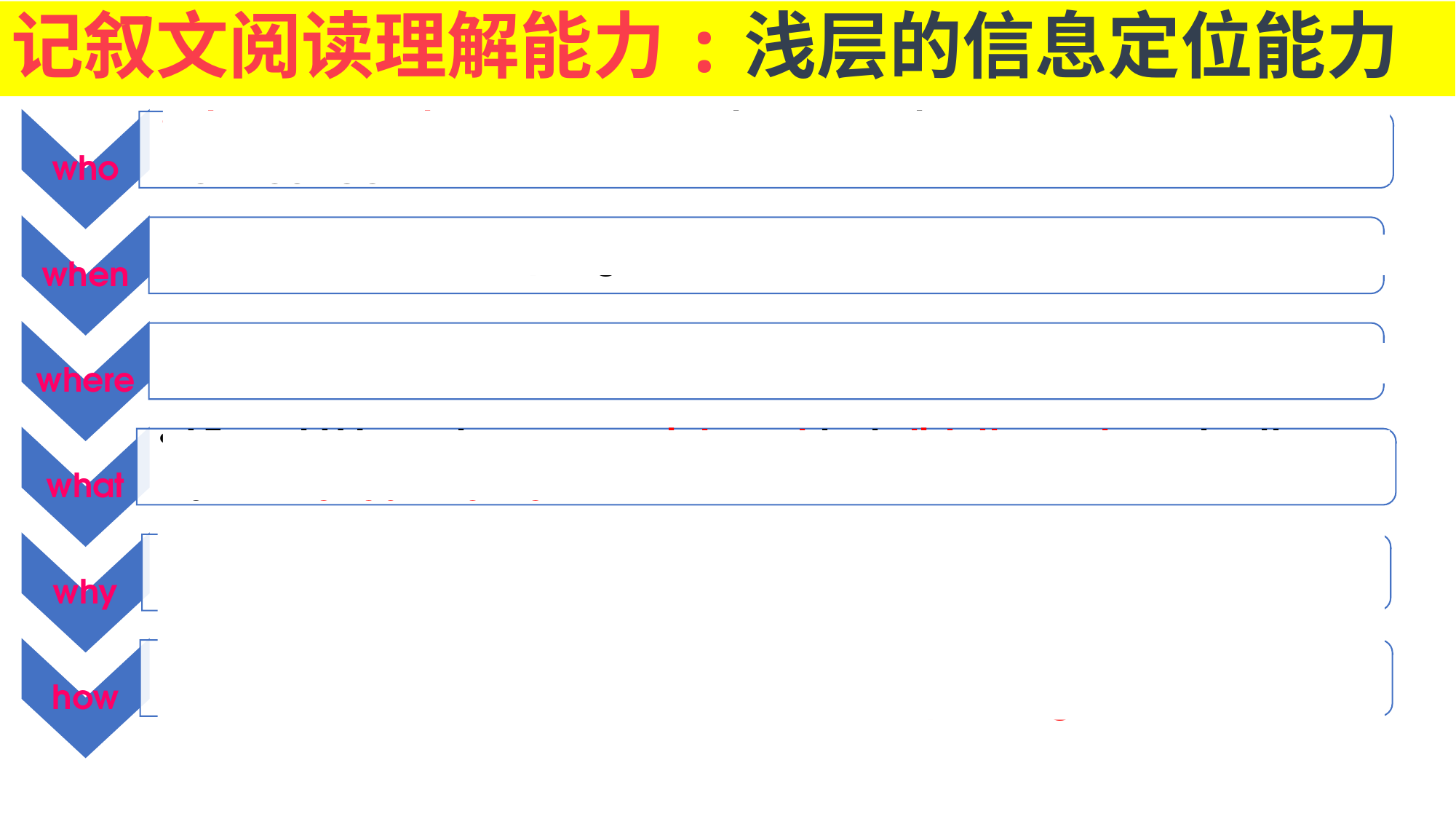

# 记叙文阅读理解能力:浅层的信息定位能力
who
Li Fang, Hu Jing, manager, Niulang, Zhinv, Goddess of Heaven, announcer
when
Qixi Festival,Friday night
where
coffee shop, tea shop
what
LF and HJ made an appointment but didn’t meet each other until the last moment.
why
LF was waiting for HJ at the coffee shop while HJ at the tea shop.
how
LF came across HJ on his way home. He had thrown away the flowers and chocolates while HJ still kept her gifts for LF.